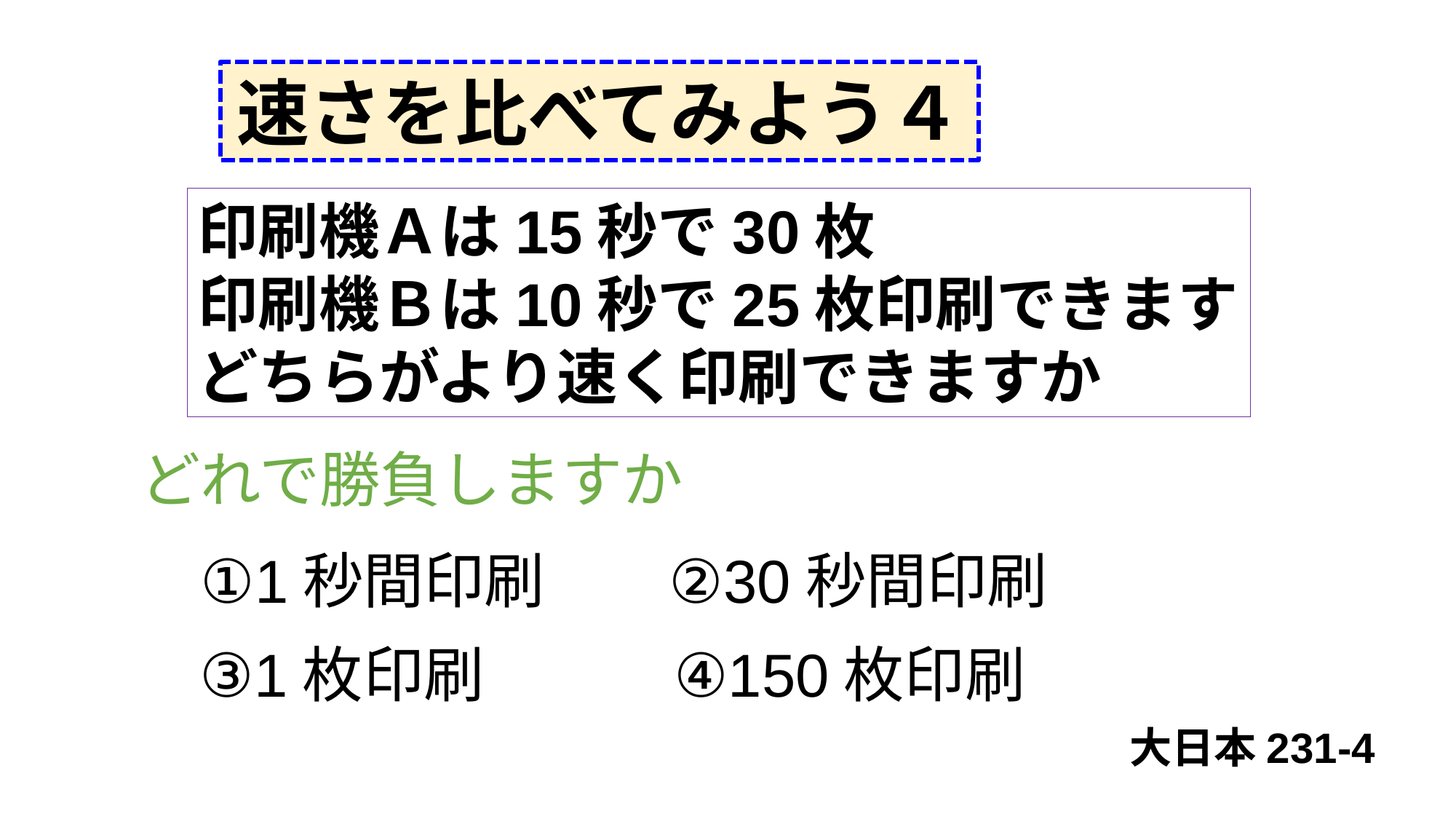

速さを比べてみよう４
印刷機Ａは15秒で30枚
印刷機Ｂは10秒で25枚印刷できます
どちらがより速く印刷できますか
どれで勝負しますか
①1秒間印刷
②30秒間印刷
③1枚印刷
④150枚印刷
大日本231-4